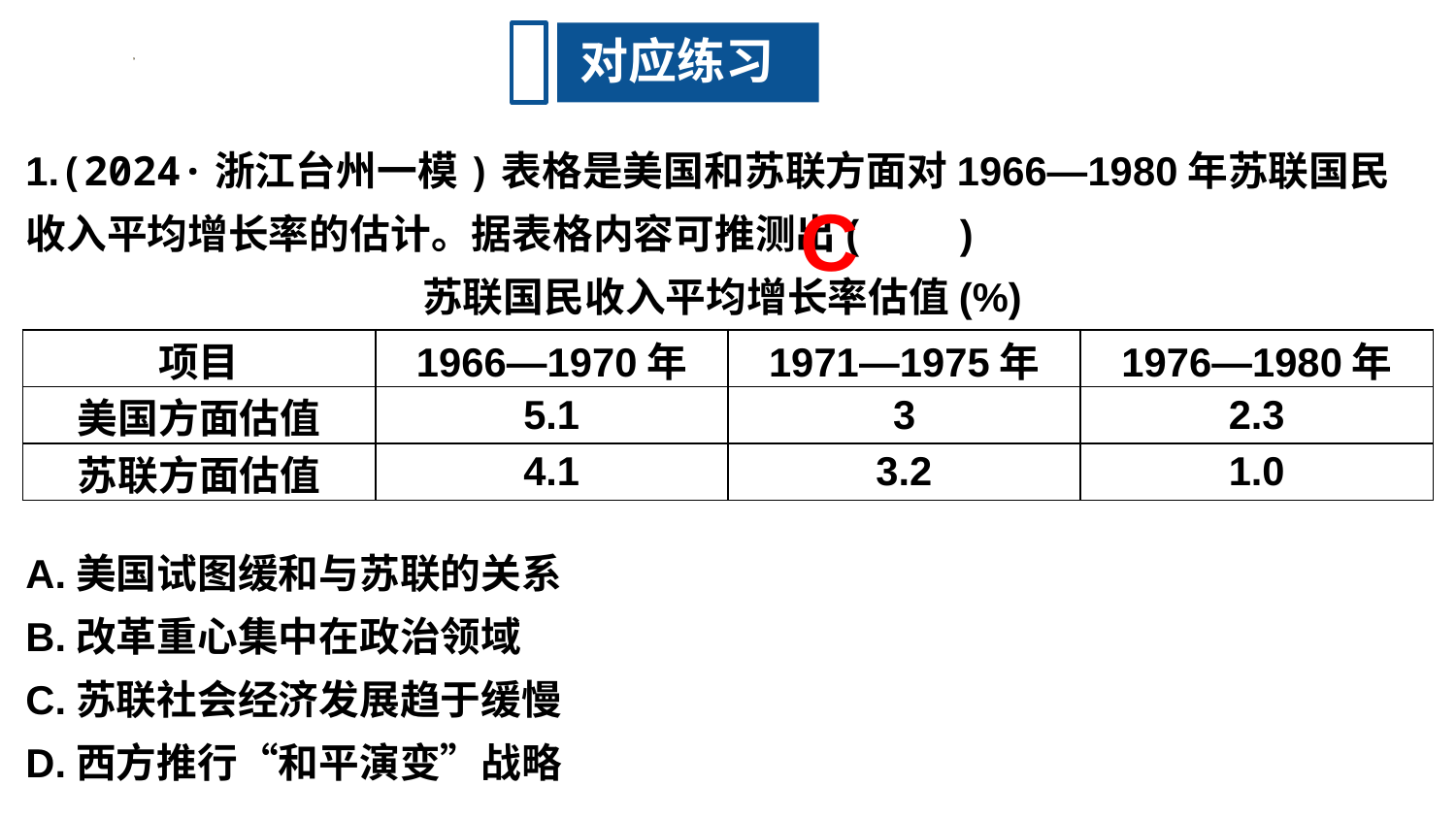

对应练习
1.(2024·浙江台州一模)表格是美国和苏联方面对1966—1980年苏联国民收入平均增长率的估计。据表格内容可推测出(　　)
苏联国民收入平均增长率估值(%)
C
| 项目 | 1966—1970年 | 1971—1975年 | 1976—1980年 |
| --- | --- | --- | --- |
| 美国方面估值 | 5.1 | 3 | 2.3 |
| 苏联方面估值 | 4.1 | 3.2 | 1.0 |
A.美国试图缓和与苏联的关系
B.改革重心集中在政治领域
C.苏联社会经济发展趋于缓慢
D.西方推行“和平演变”战略